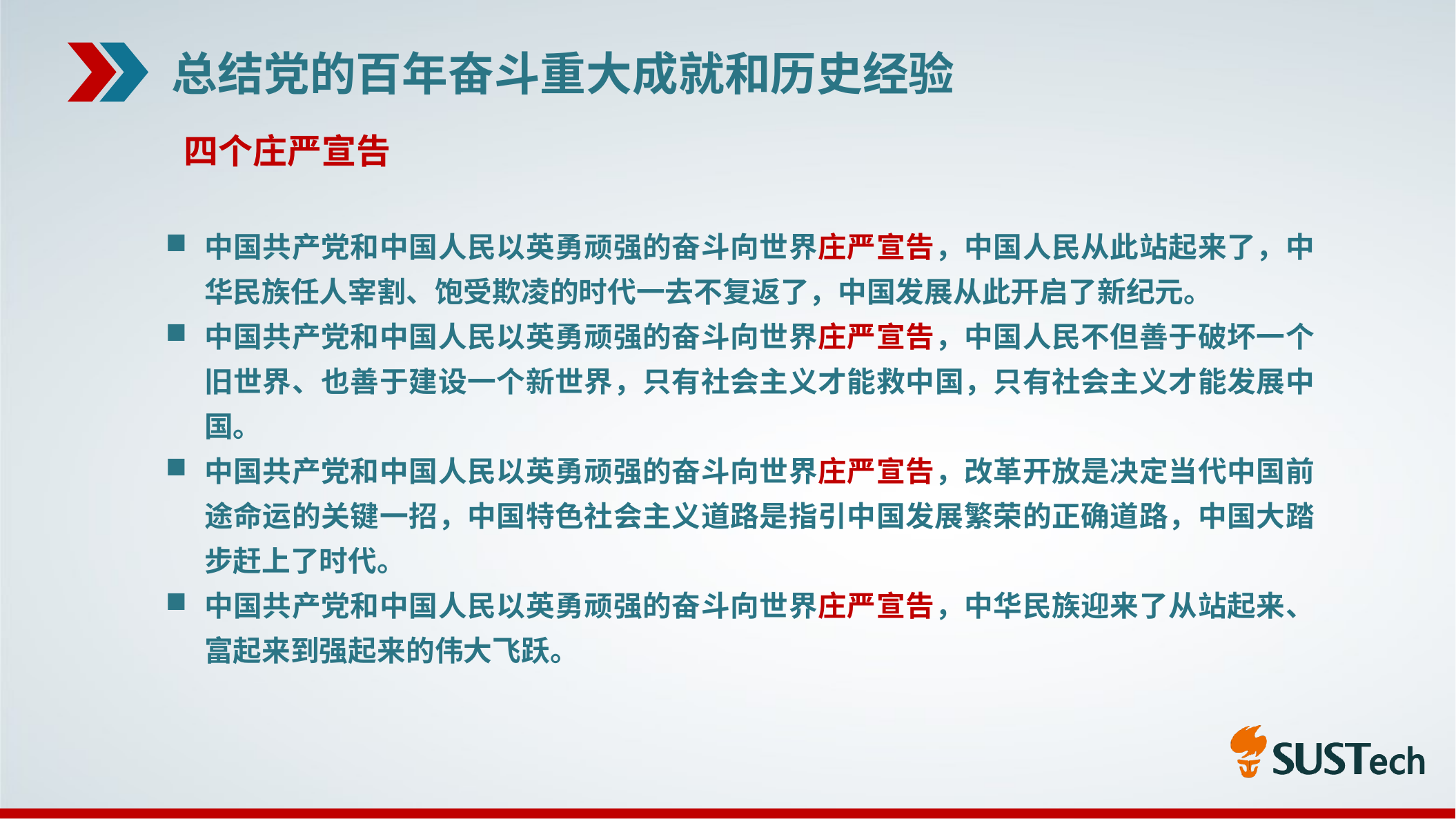

总结党的百年奋斗重大成就和历史经验
四个庄严宣告
中国共产党和中国人民以英勇顽强的奋斗向世界庄严宣告，中国人民从此站起来了，中华民族任人宰割、饱受欺凌的时代一去不复返了，中国发展从此开启了新纪元。
中国共产党和中国人民以英勇顽强的奋斗向世界庄严宣告，中国人民不但善于破坏一个旧世界、也善于建设一个新世界，只有社会主义才能救中国，只有社会主义才能发展中国。
中国共产党和中国人民以英勇顽强的奋斗向世界庄严宣告，改革开放是决定当代中国前途命运的关键一招，中国特色社会主义道路是指引中国发展繁荣的正确道路，中国大踏步赶上了时代。
中国共产党和中国人民以英勇顽强的奋斗向世界庄严宣告，中华民族迎来了从站起来、富起来到强起来的伟大飞跃。